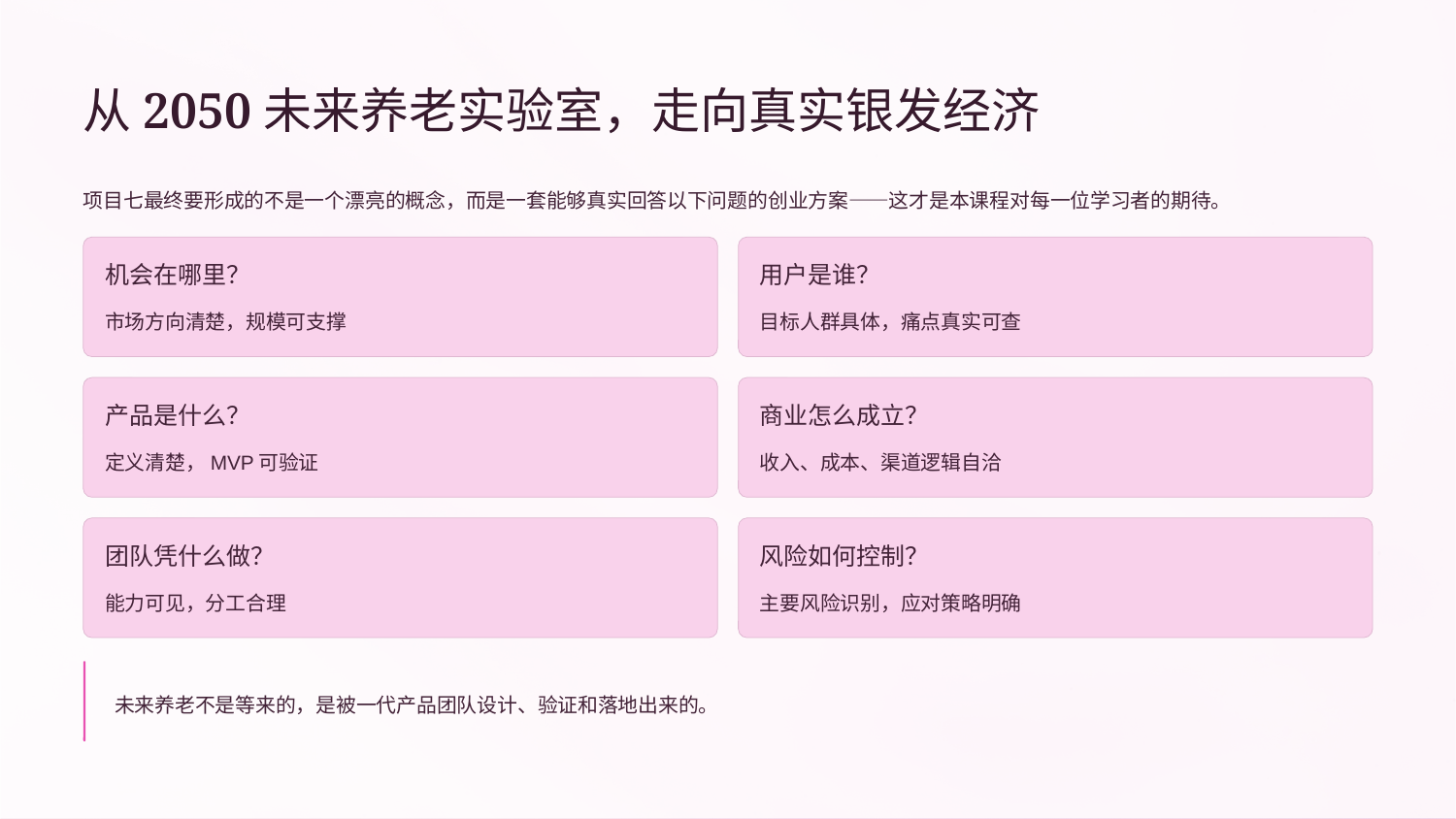

从2050未来养老实验室，走向真实银发经济
项目七最终要形成的不是一个漂亮的概念，而是一套能够真实回答以下问题的创业方案——这才是本课程对每一位学习者的期待。

机会在哪里？
用户是谁？
市场方向清楚，规模可支撑
目标人群具体，痛点真实可查

产品是什么？
商业怎么成立？
定义清楚，MVP可验证
收入、成本、渠道逻辑自洽

团队凭什么做？
风险如何控制？
能力可见，分工合理
主要风险识别，应对策略明确

未来养老不是等来的，是被一代产品团队设计、验证和落地出来的。